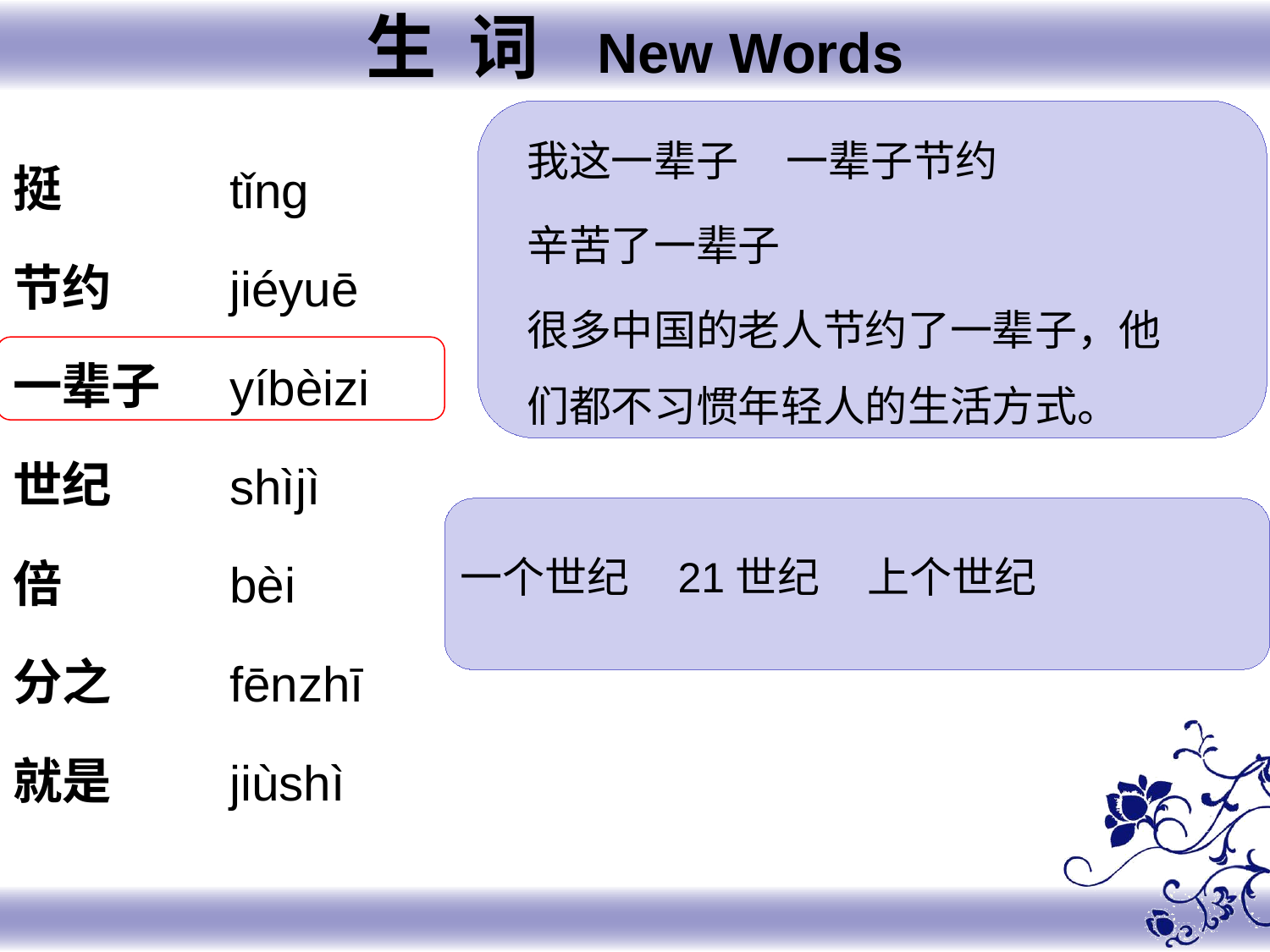

生  词   New Words

我这一辈子     一辈子节约
辛苦了一辈子
很多中国的老人节约了一辈子，他们都不习惯年轻人的生活方式。

挺
节约
一辈子
世纪
倍
分之
就是
tǐng
jiéyuē
yíbèizi
shìjì
bèi
fēnzhī
jiùshì

一个世纪    21世纪     上个世纪